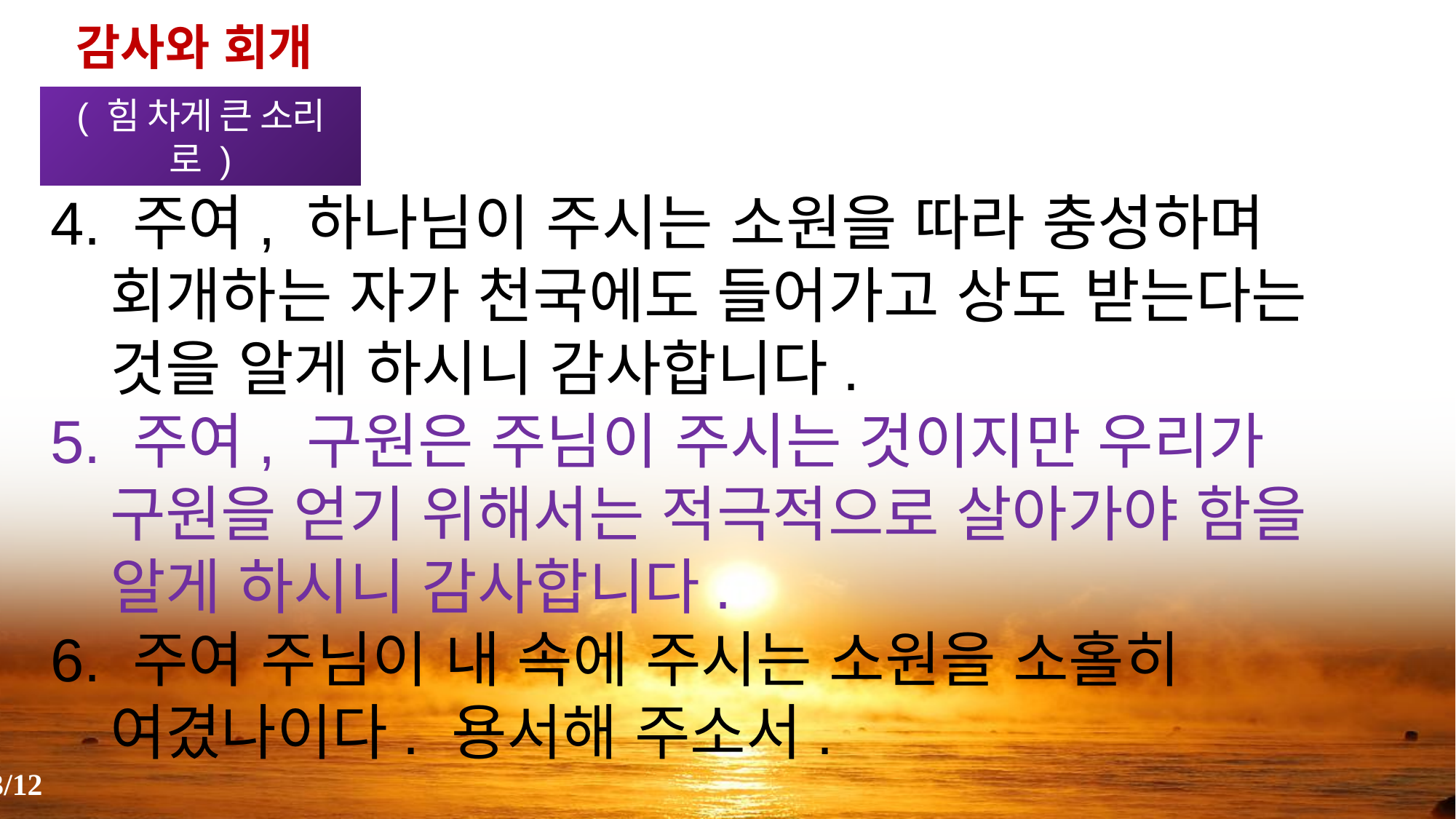

감사와 회개(2)

( 힘 차게 큰 소리로 )
4. 주여, 하나님이 주시는 소원을 따라 충성하며 회개하는 자가 천국에도 들어가고 상도 받는다는 것을 알게 하시니 감사합니다.
5. 주여, 구원은 주님이 주시는 것이지만 우리가 구원을 얻기 위해서는 적극적으로 살아가야 함을 알게 하시니 감사합니다.
6. 주여 주님이 내 속에 주시는 소원을 소홀히 여겼나이다. 용서해 주소서.